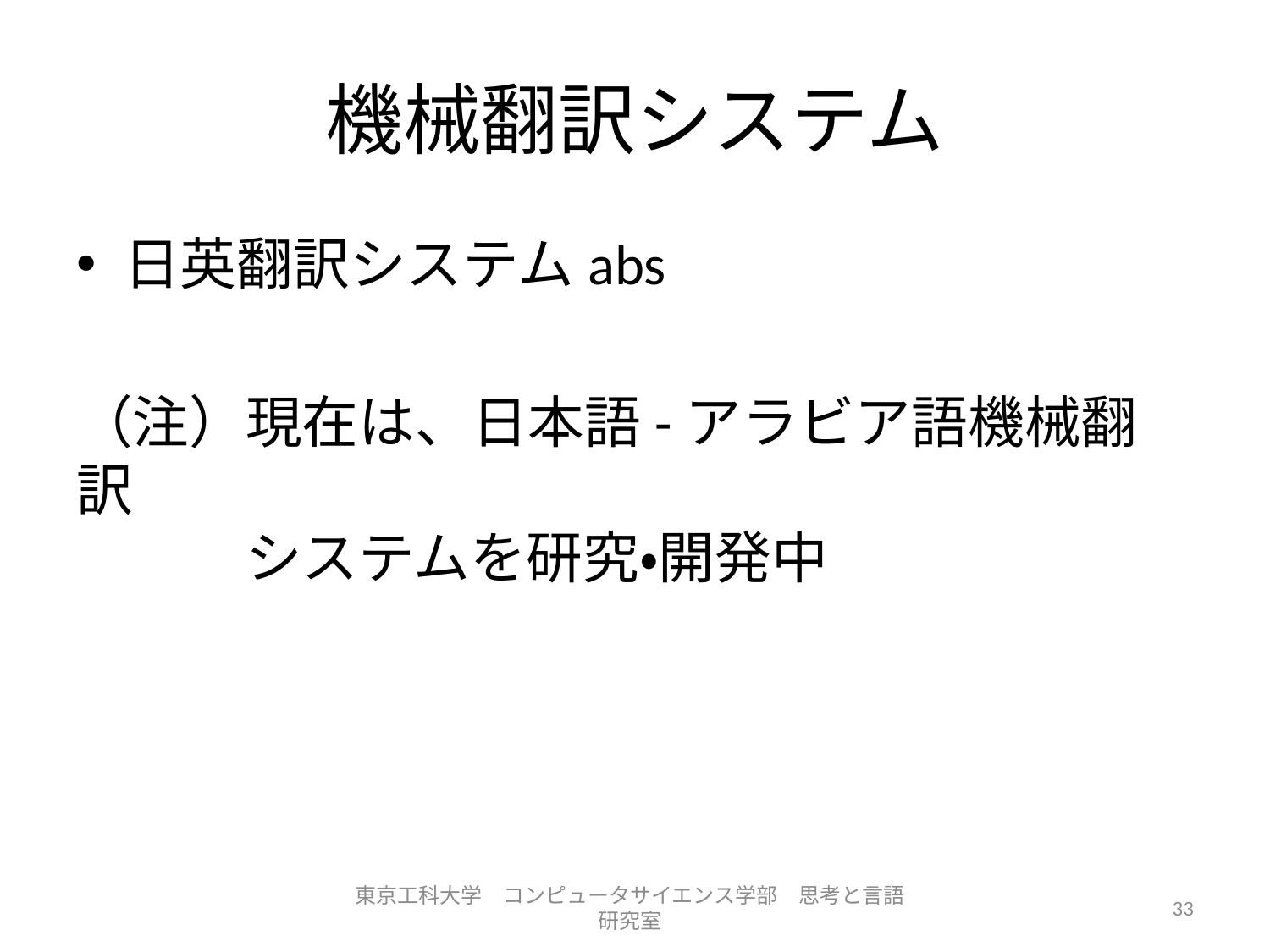

# 機械翻訳システム
日英翻訳システムabs

（注）現在は、日本語-アラビア語機械翻訳
　　　システムを研究・開発中
東京工科大学　コンピュータサイエンス学部　思考と言語研究室
33